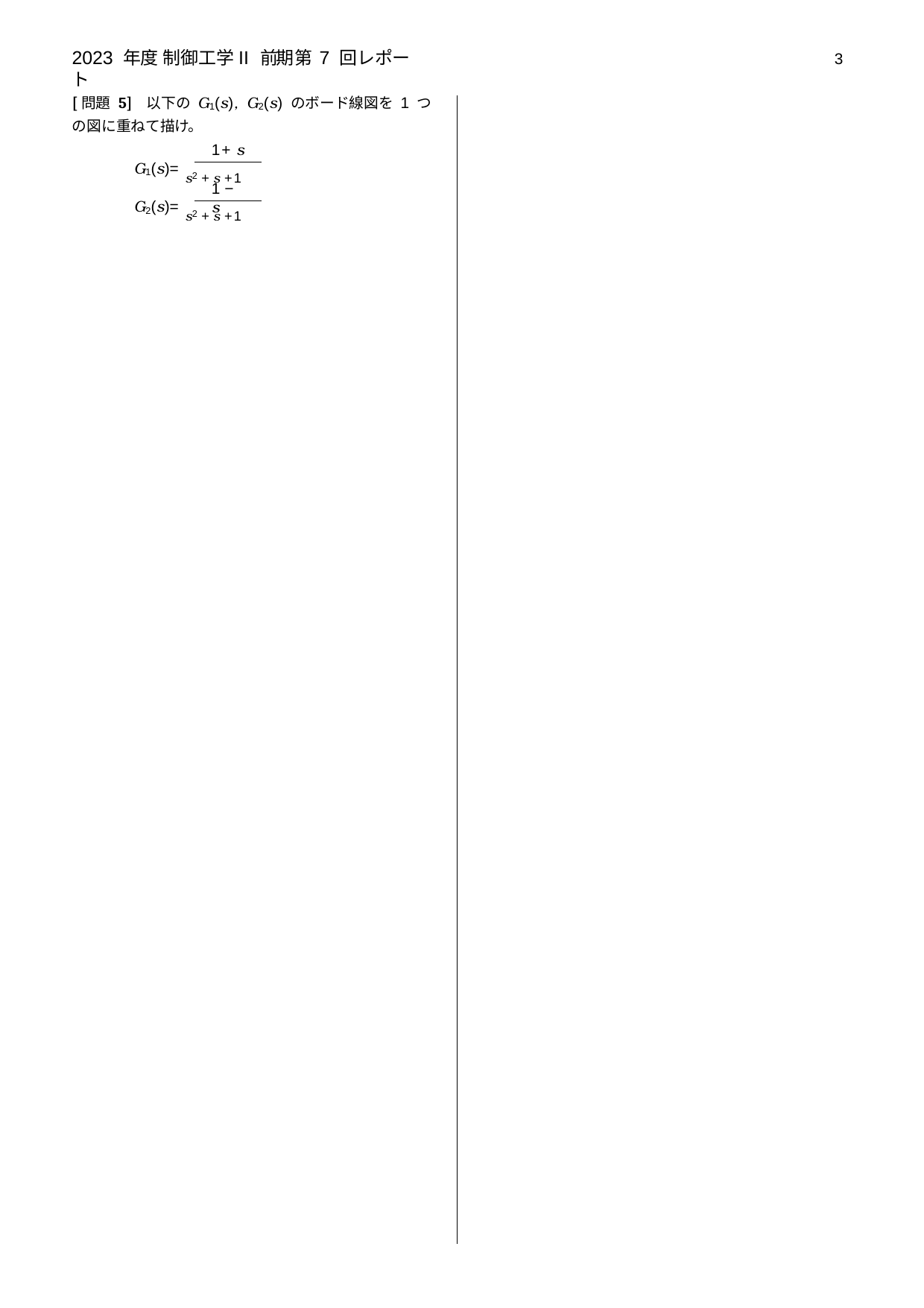

2023 年度 制御工学II 前期 第 7 回レポート
3
[問題 5]	以下の G1(s), G2(s) のボード線図を 1 つの図に重ねて描け。

1+ s
G1(s)= s2 + s +1

1 − s
G2(s)= s2 + s +1